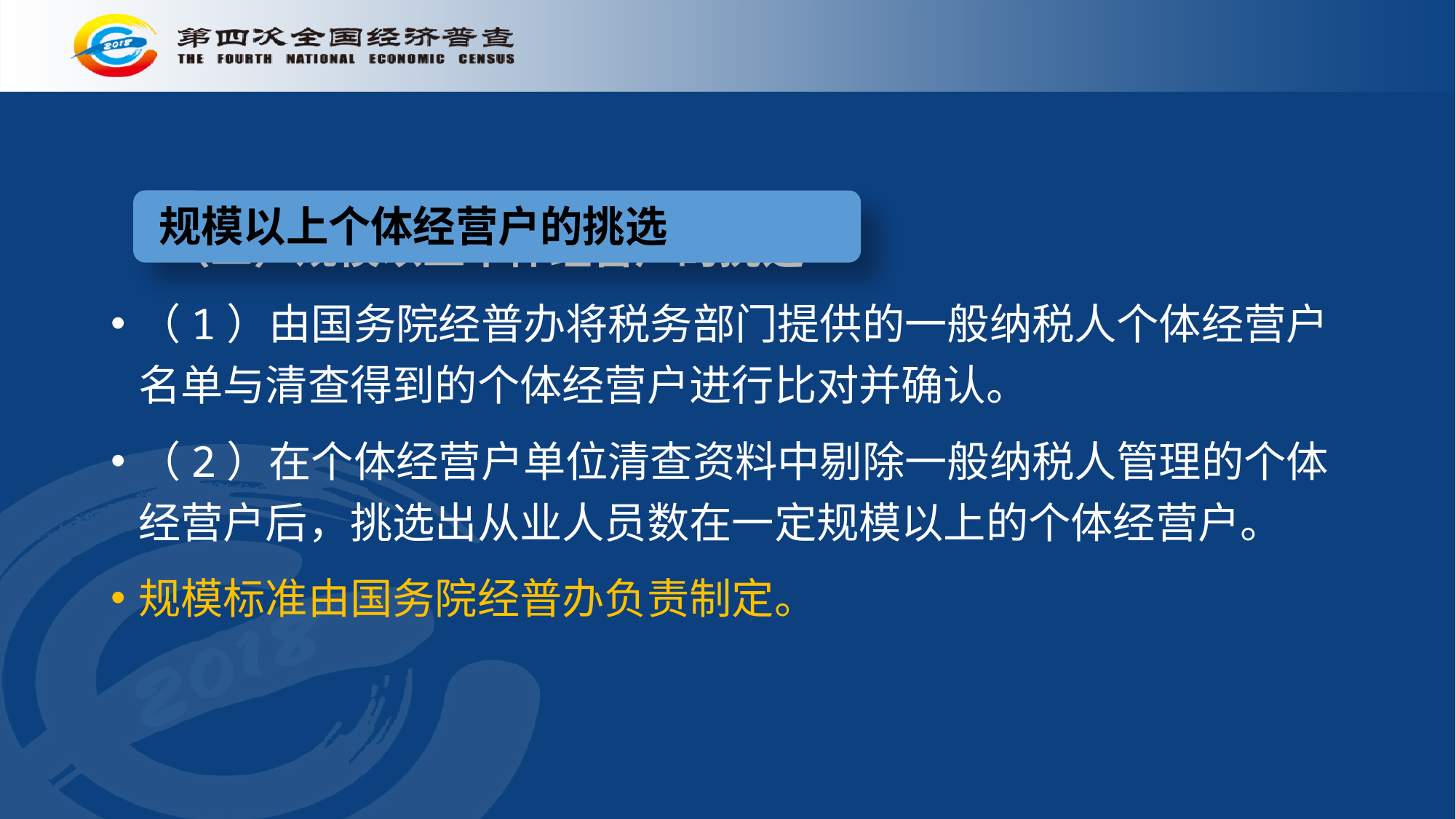

（二）规模以上个体经营户的挑选
（1）由国务院经普办将税务部门提供的一般纳税人个体经营户名单与清查得到的个体经营户进行比对并确认。
（2）在个体经营户单位清查资料中剔除一般纳税人管理的个体经营户后，挑选出从业人员数在一定规模以上的个体经营户。
规模标准由国务院经普办负责制定。

规模以上个体经营户的挑选